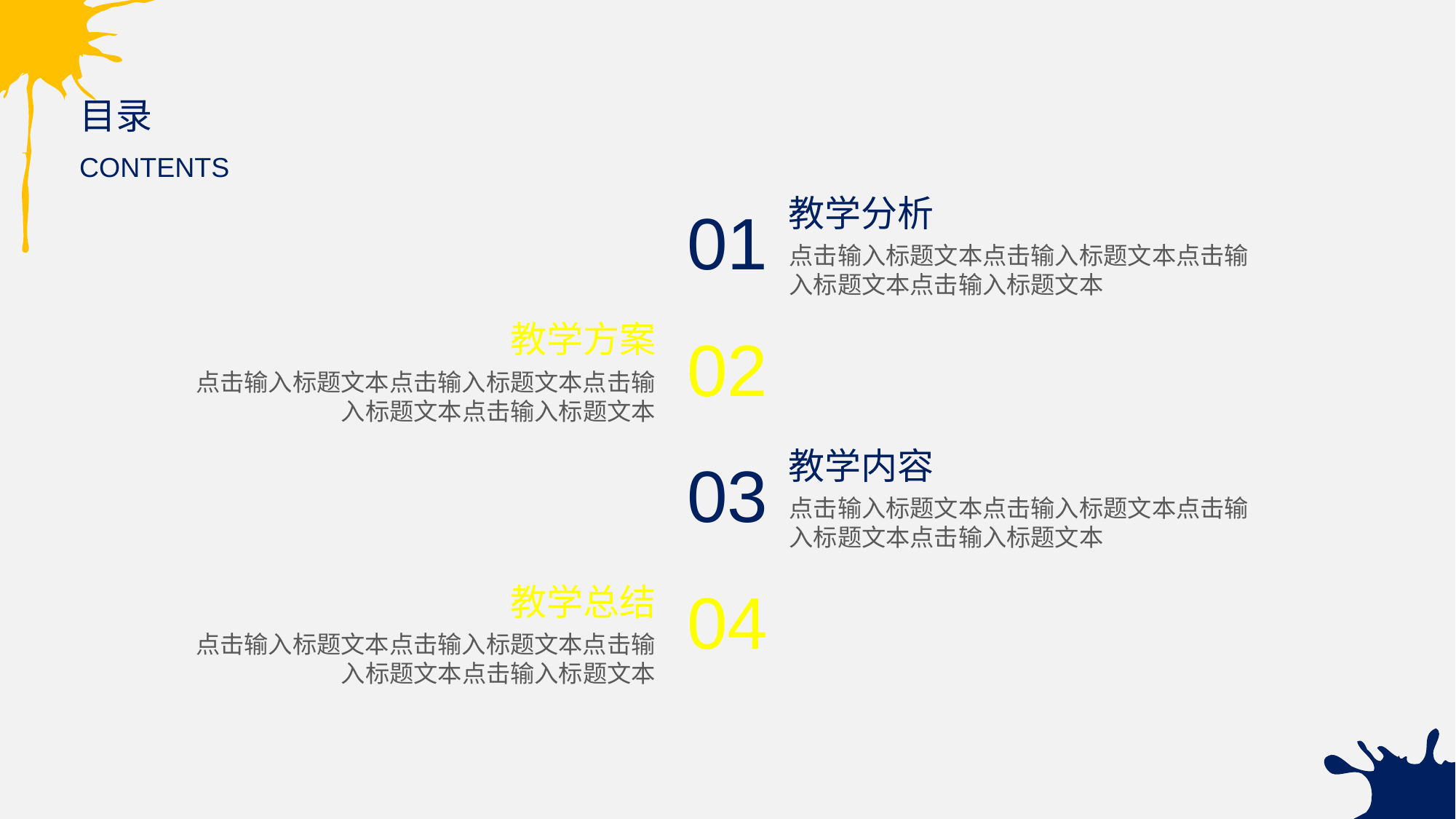

目录
CONTENTS
教学分析
点击输入标题文本点击输入标题文本点击输入标题文本点击输入标题文本
01
02
03
04
教学方案
点击输入标题文本点击输入标题文本点击输入标题文本点击输入标题文本
教学内容
点击输入标题文本点击输入标题文本点击输入标题文本点击输入标题文本
教学总结
点击输入标题文本点击输入标题文本点击输入标题文本点击输入标题文本